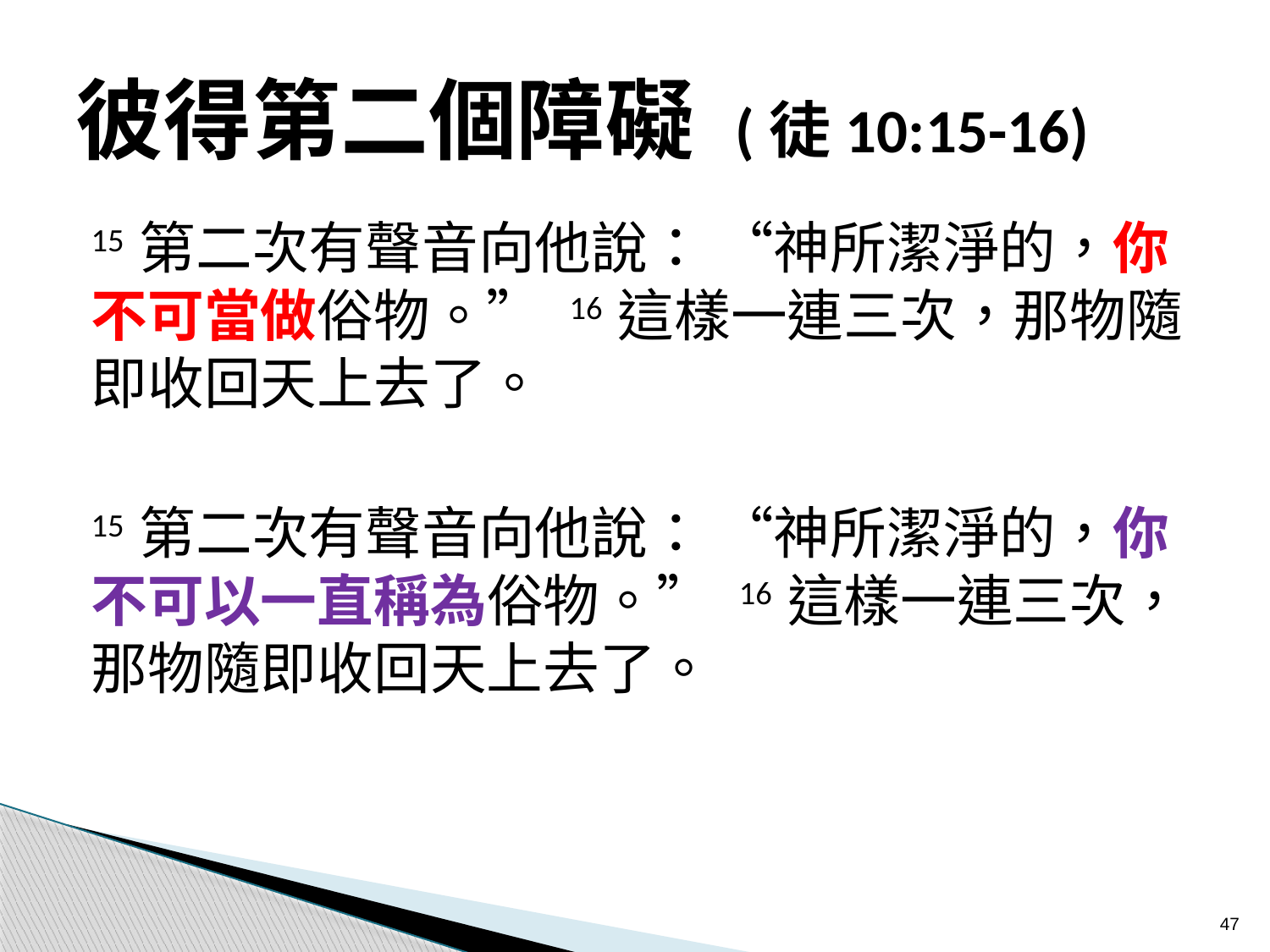

# 彼得第二個障礙 (徒10:15-16)
15 第二次有聲音向他說： “神所潔淨的，你不可當做俗物。” 16 這樣一連三次，那物隨即收回天上去了。

15 第二次有聲音向他說： “神所潔淨的，你不可以一直稱為俗物。” 16 這樣一連三次，那物隨即收回天上去了。
47